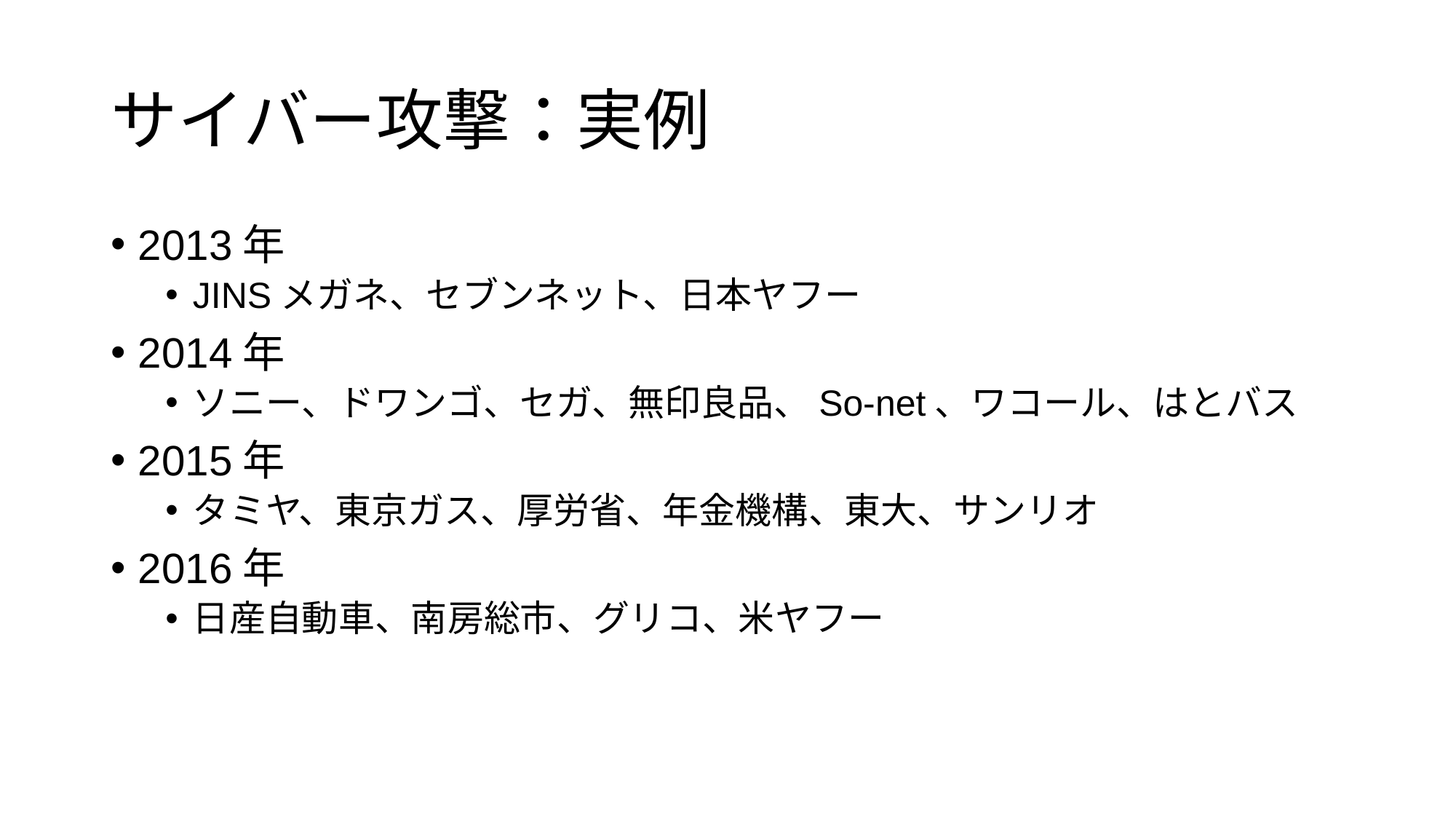

# サイバー攻撃：実例
2013年
JINSメガネ、セブンネット、日本ヤフー
2014年
ソニー、ドワンゴ、セガ、無印良品、So-net、ワコール、はとバス
2015年
タミヤ、東京ガス、厚労省、年金機構、東大、サンリオ
2016年
日産自動車、南房総市、グリコ、米ヤフー